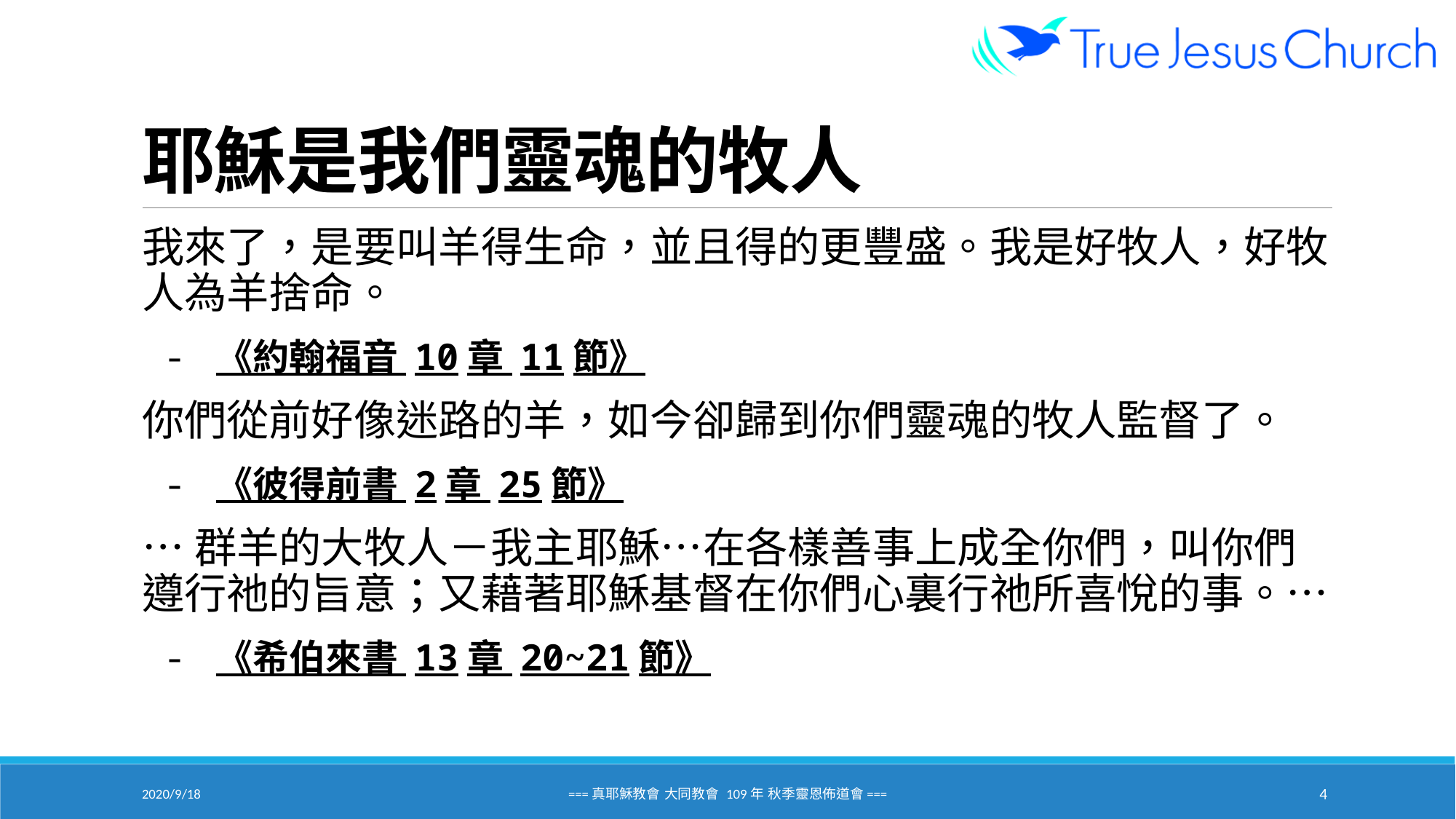

# 耶穌是我們靈魂的牧人
我來了，是要叫羊得生命，並且得的更豐盛。我是好牧人，好牧人為羊捨命。
 - 《約翰福音 10章 11節》
你們從前好像迷路的羊，如今卻歸到你們靈魂的牧人監督了。
 - 《彼得前書 2章 25節》
…群羊的大牧人－我主耶穌…在各樣善事上成全你們，叫你們遵行祂的旨意；又藉著耶穌基督在你們心裏行祂所喜悅的事。…
 - 《希伯來書 13章 20~21節》

2020/9/18
===真耶穌教會 大同教會 109年 秋季靈恩佈道會===
4